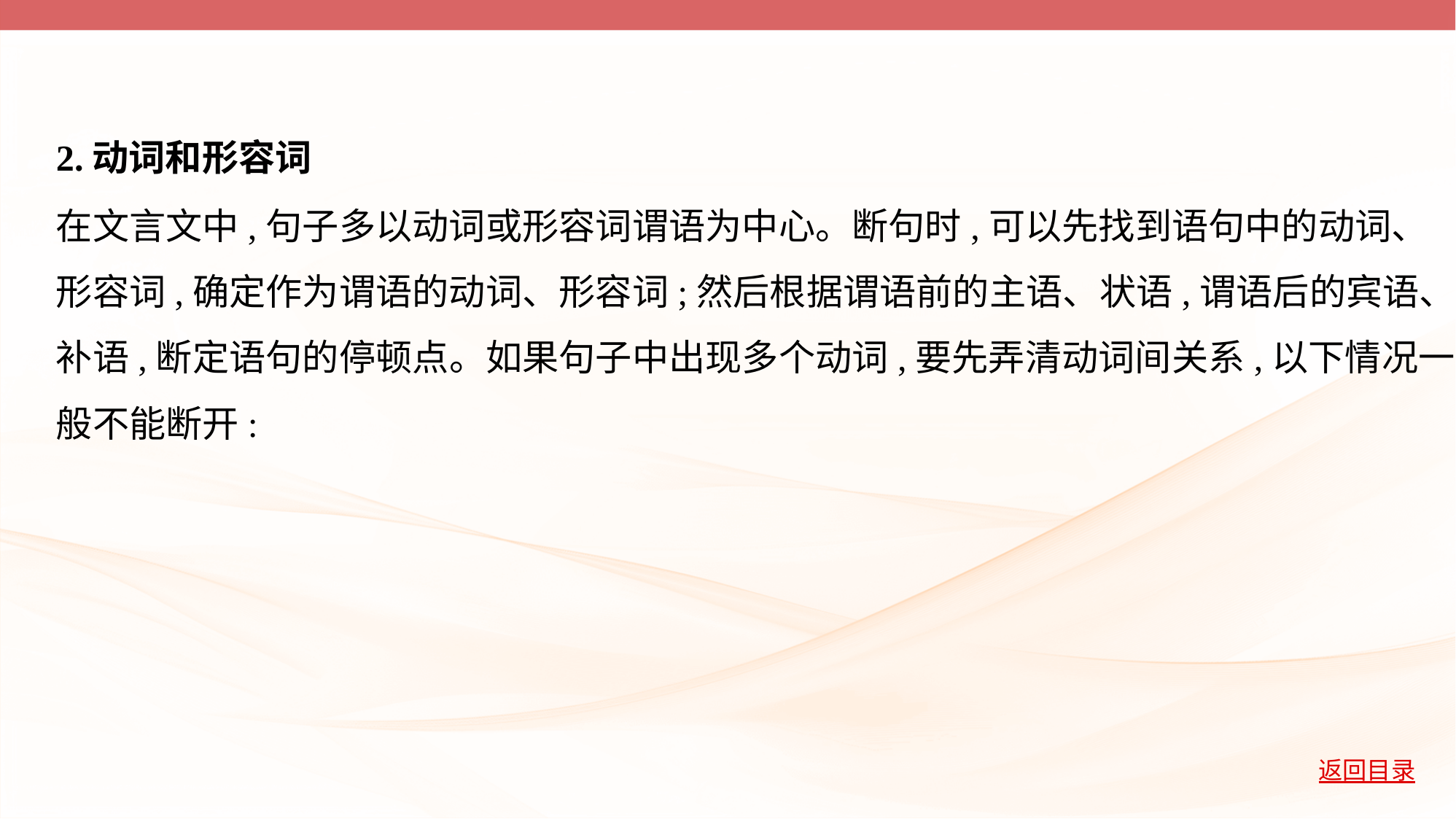

2.动词和形容词
在文言文中,句子多以动词或形容词谓语为中心。断句时,可以先找到语句中的动词、
形容词,确定作为谓语的动词、形容词;然后根据谓语前的主语、状语,谓语后的宾语、
补语,断定语句的停顿点。如果句子中出现多个动词,要先弄清动词间关系,以下情况一
般不能断开: